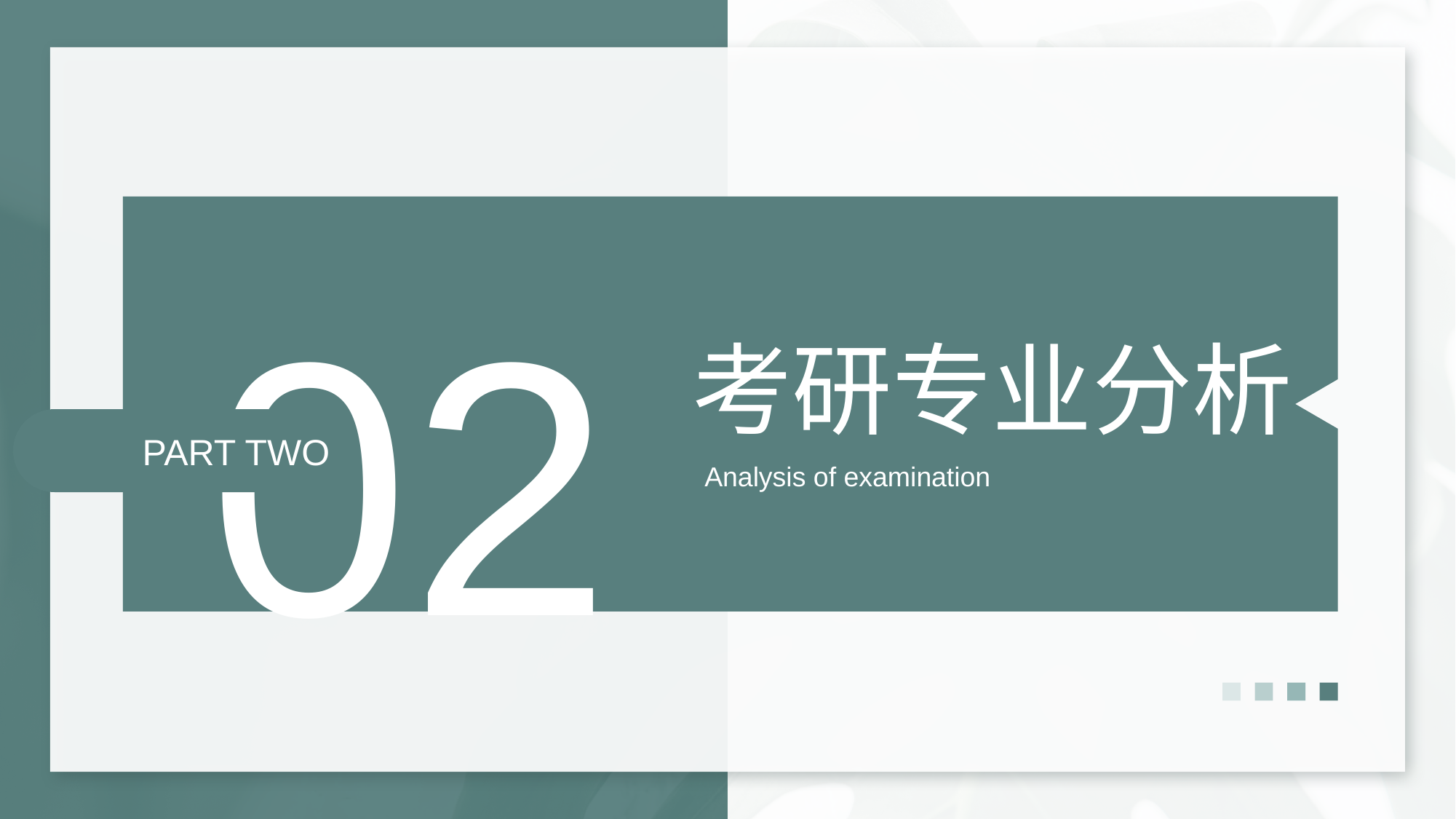

02
考研专业分析

Analysis of examination

PART TWO